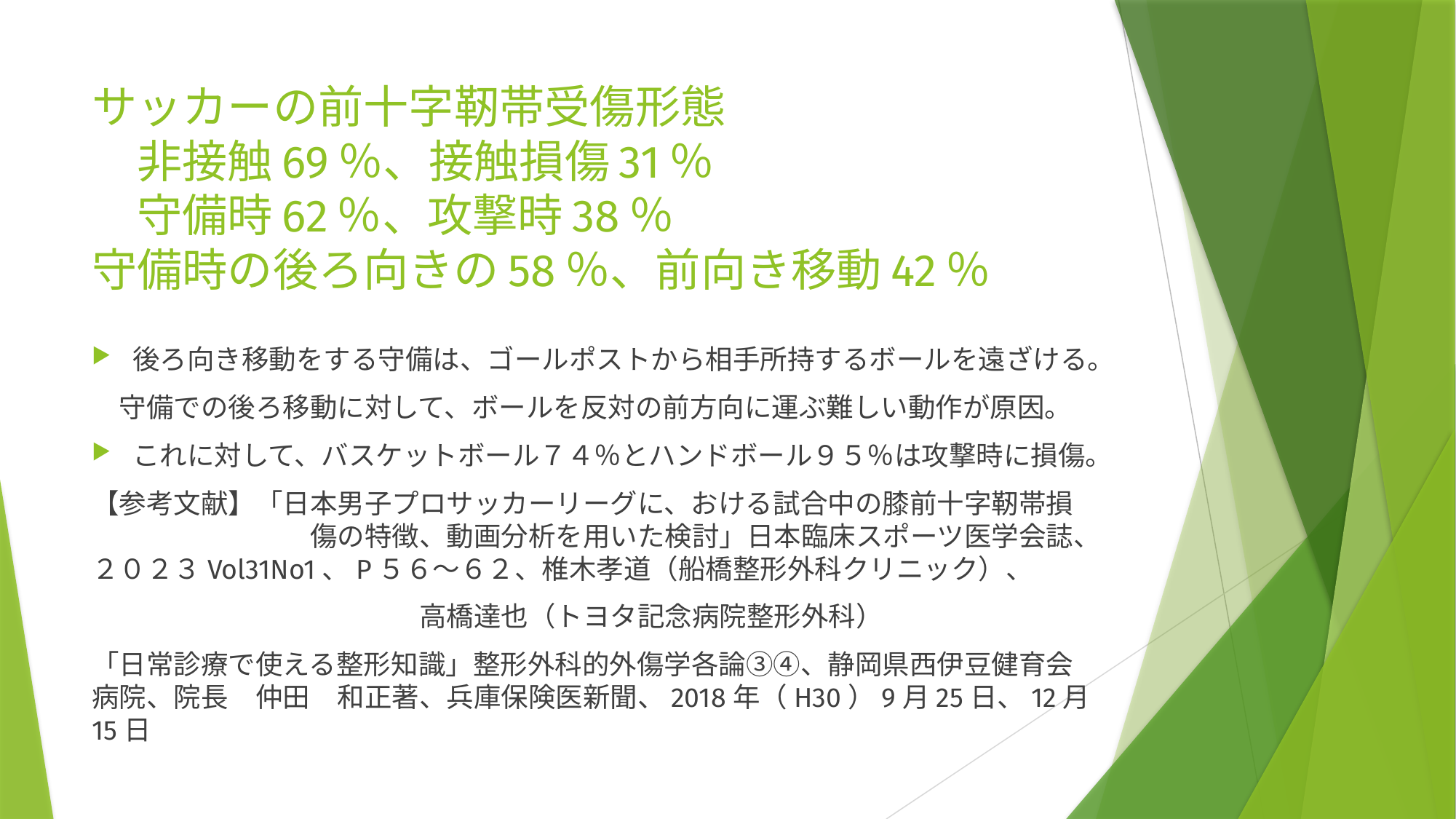

# サッカーの前十字靭帯受傷形態 　非接触69％、接触損傷31％ 　守備時62％、攻撃時38％ 守備時の後ろ向きの58％、前向き移動42％
後ろ向き移動をする守備は、ゴールポストから相手所持するボールを遠ざける。
　守備での後ろ移動に対して、ボールを反対の前方向に運ぶ難しい動作が原因。
これに対して、バスケットボール７４％とハンドボール９５％は攻撃時に損傷。
【参考文献】「日本男子プロサッカーリーグに、おける試合中の膝前十字靭帯損　　　　　　　　傷の特徴、動画分析を用いた検討」日本臨床スポーツ医学会誌、２０２３Vol31No1、P５６～６２、椎木孝道（船橋整形外科クリニック）、
　　　　　　　　　　　　高橋達也（トヨタ記念病院整形外科）
「日常診療で使える整形知識」整形外科的外傷学各論③④、静岡県西伊豆健育会病院、院長　仲田　和正著、兵庫保険医新聞、2018年（H30）9月25日、12月15日